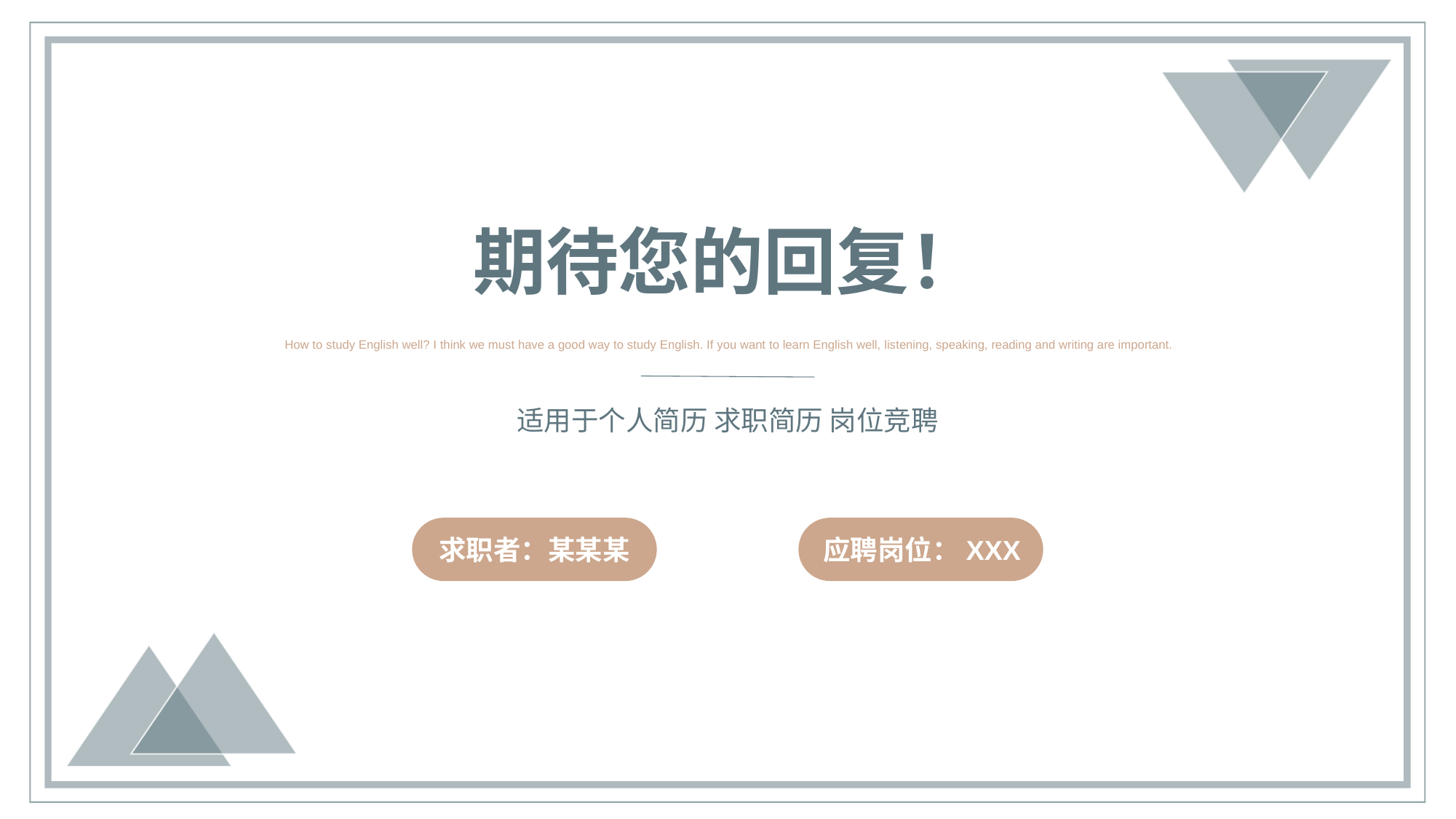

期待您的回复！
 How to study English well? I think we must have a good way to study English. If you want to learn English well, listening, speaking, reading and writing are important.
适用于个人简历 求职简历 岗位竞聘

求职者：某某某

应聘岗位：XXX